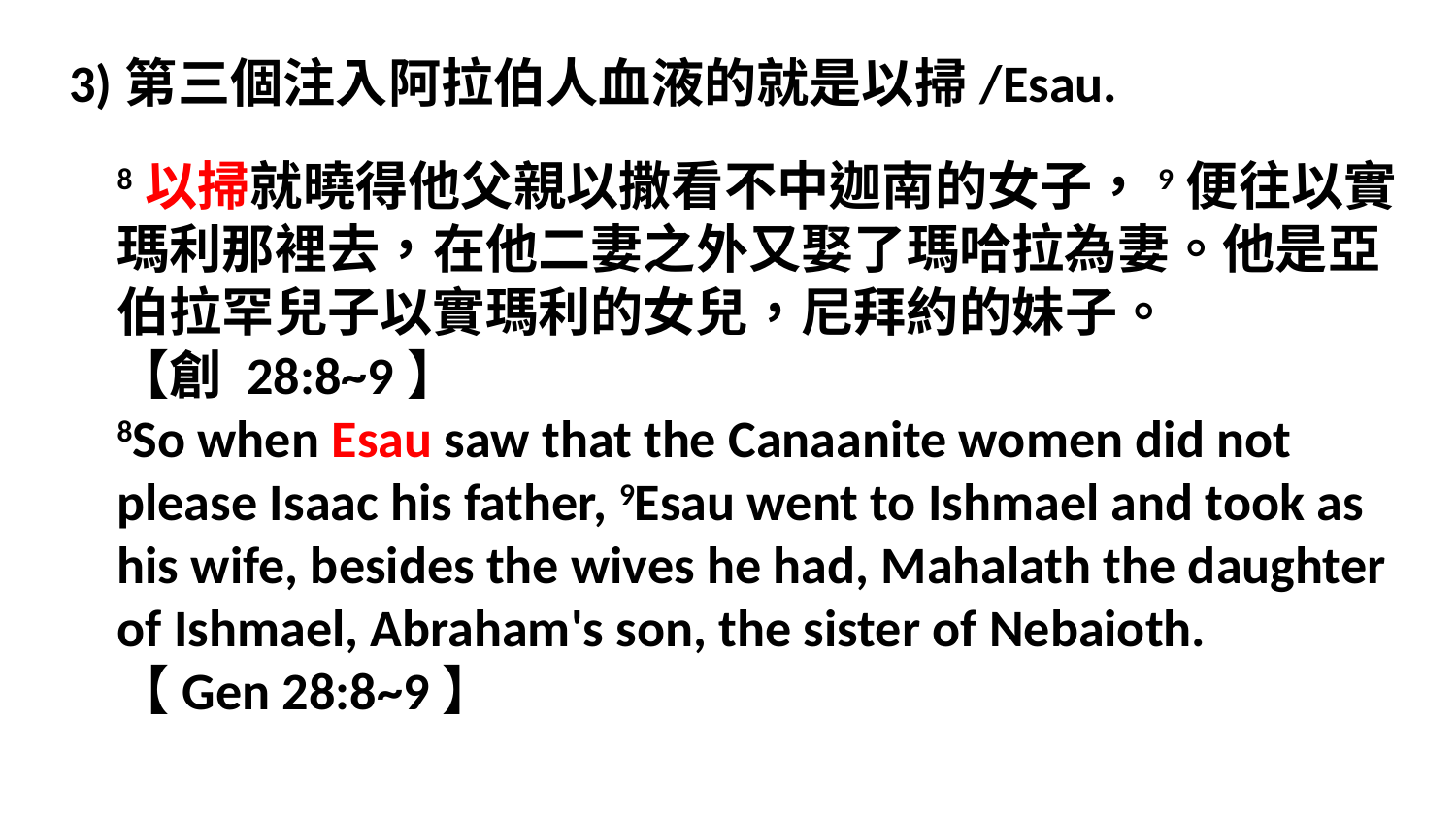

3)第三個注入阿拉伯人血液的就是以掃/Esau.
8以掃就曉得他父親以撒看不中迦南的女子，9便往以實瑪利那裡去，在他二妻之外又娶了瑪哈拉為妻。他是亞伯拉罕兒子以實瑪利的女兒，尼拜約的妹子。
【創 28:8~9】
8So when Esau saw that the Canaanite women did not please Isaac his father, 9Esau went to Ishmael and took as his wife, besides the wives he had, Mahalath the daughter of Ishmael, Abraham's son, the sister of Nebaioth.
【Gen 28:8~9】